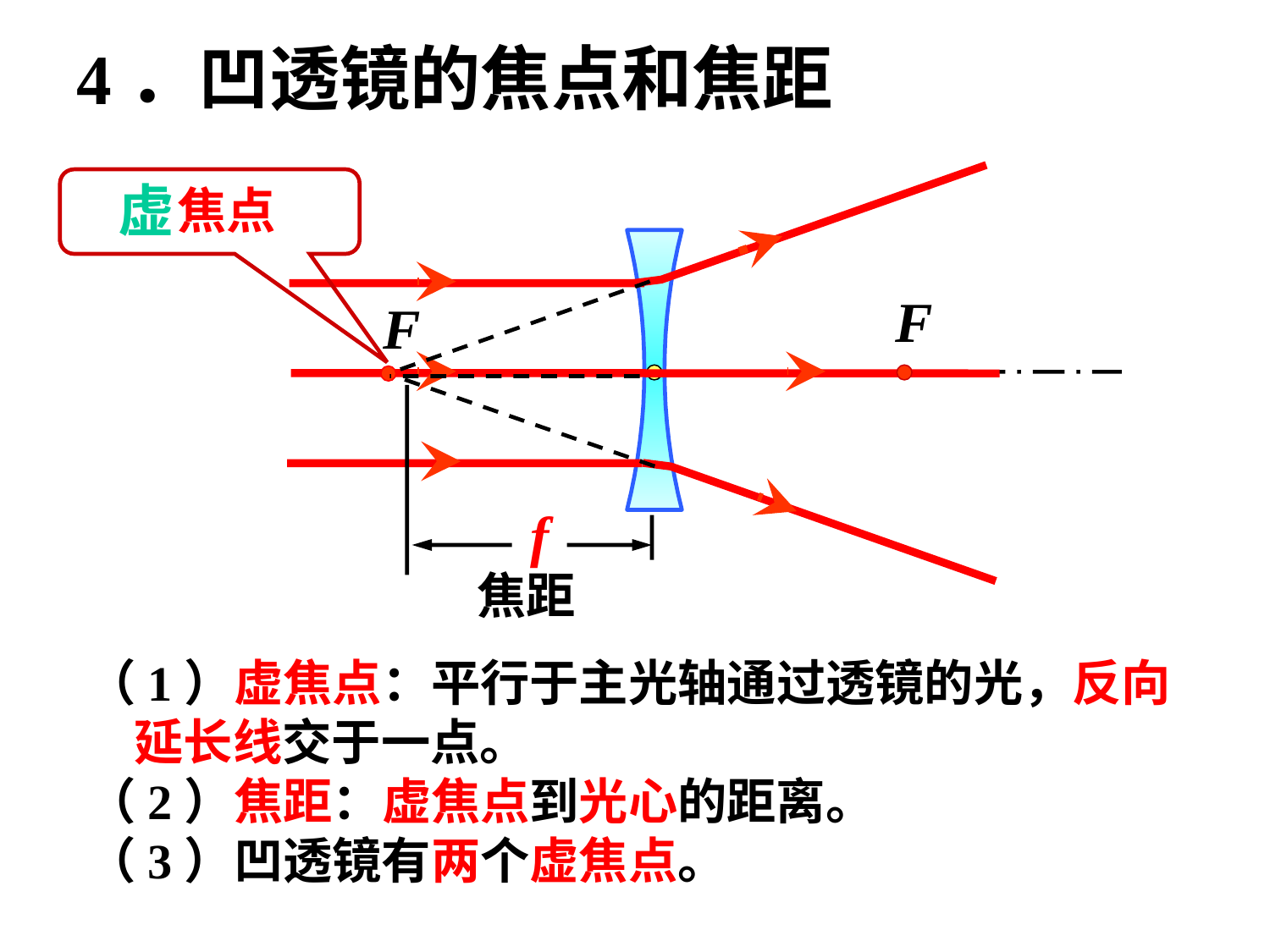

# 4．凹透镜的焦点和焦距

  焦点
虚

F

F

f

焦距
（1）虚焦点：平行于主光轴通过透镜的光，反向延长线交于一点。
（2）焦距：虚焦点到光心的距离。
（3）凹透镜有两个虚焦点。